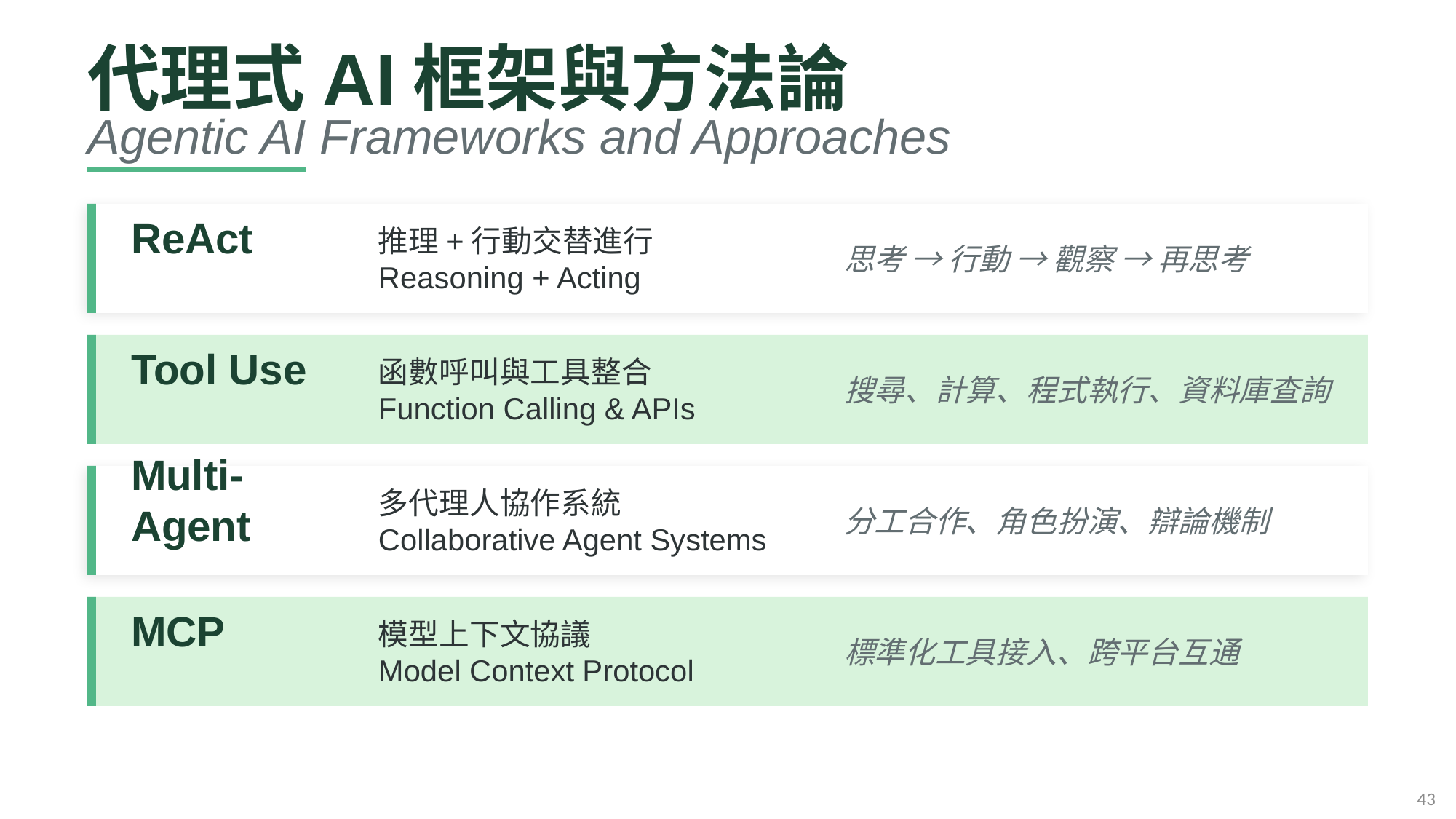

代理式AI框架與方法論
Agentic AI Frameworks and Approaches

ReAct
推理+行動交替進行
Reasoning + Acting
思考 → 行動 → 觀察 → 再思考

Tool Use
函數呼叫與工具整合
Function Calling & APIs
搜尋、計算、程式執行、資料庫查詢

Multi-Agent
多代理人協作系統
Collaborative Agent Systems
分工合作、角色扮演、辯論機制

MCP
模型上下文協議
Model Context Protocol
標準化工具接入、跨平台互通
43